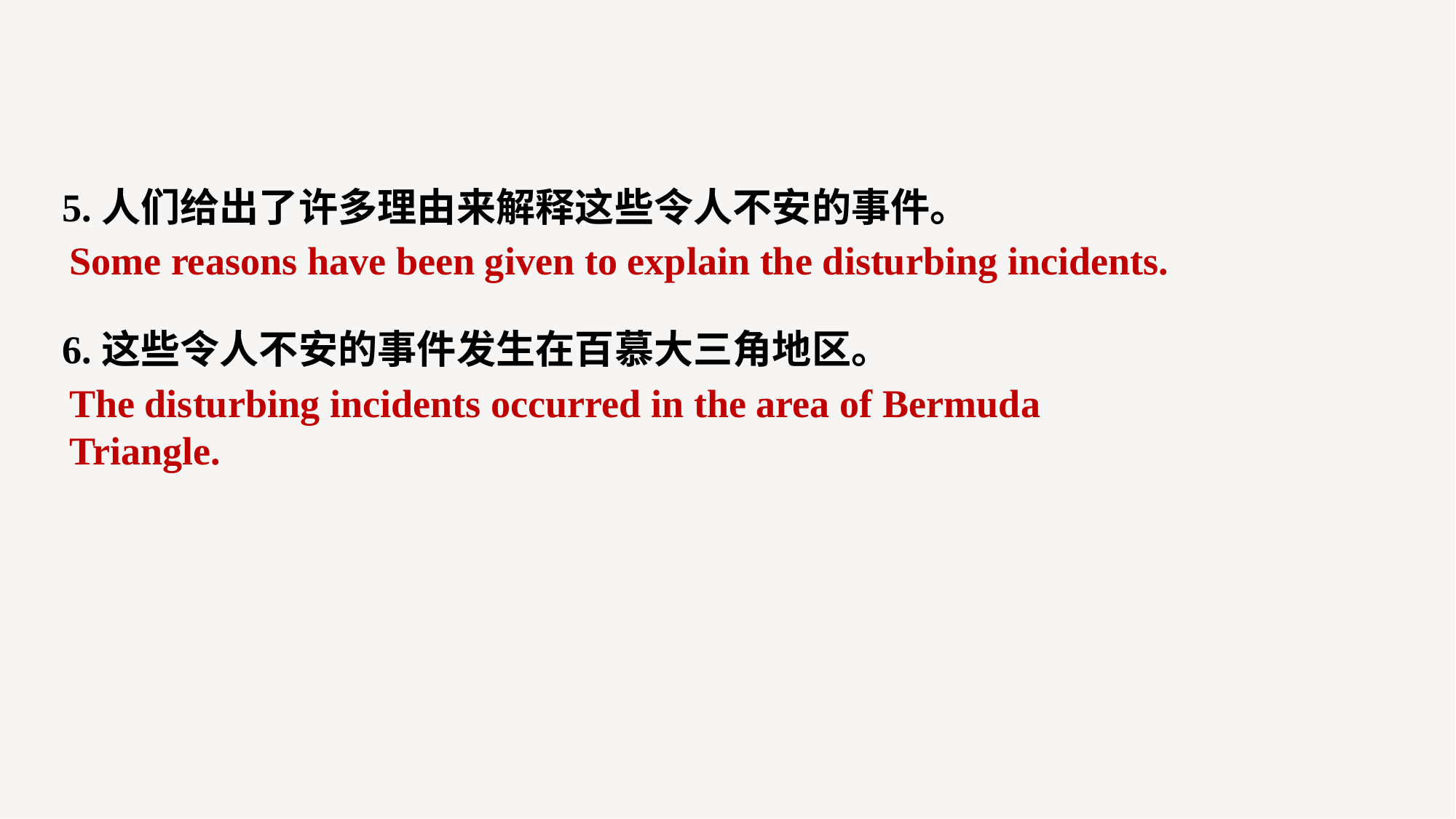

5.人们给出了许多理由来解释这些令人不安的事件。

6.这些令人不安的事件发生在百慕大三角地区。

Some reasons have been given to explain the disturbing incidents.
The disturbing incidents occurred in the area of Bermuda Triangle.